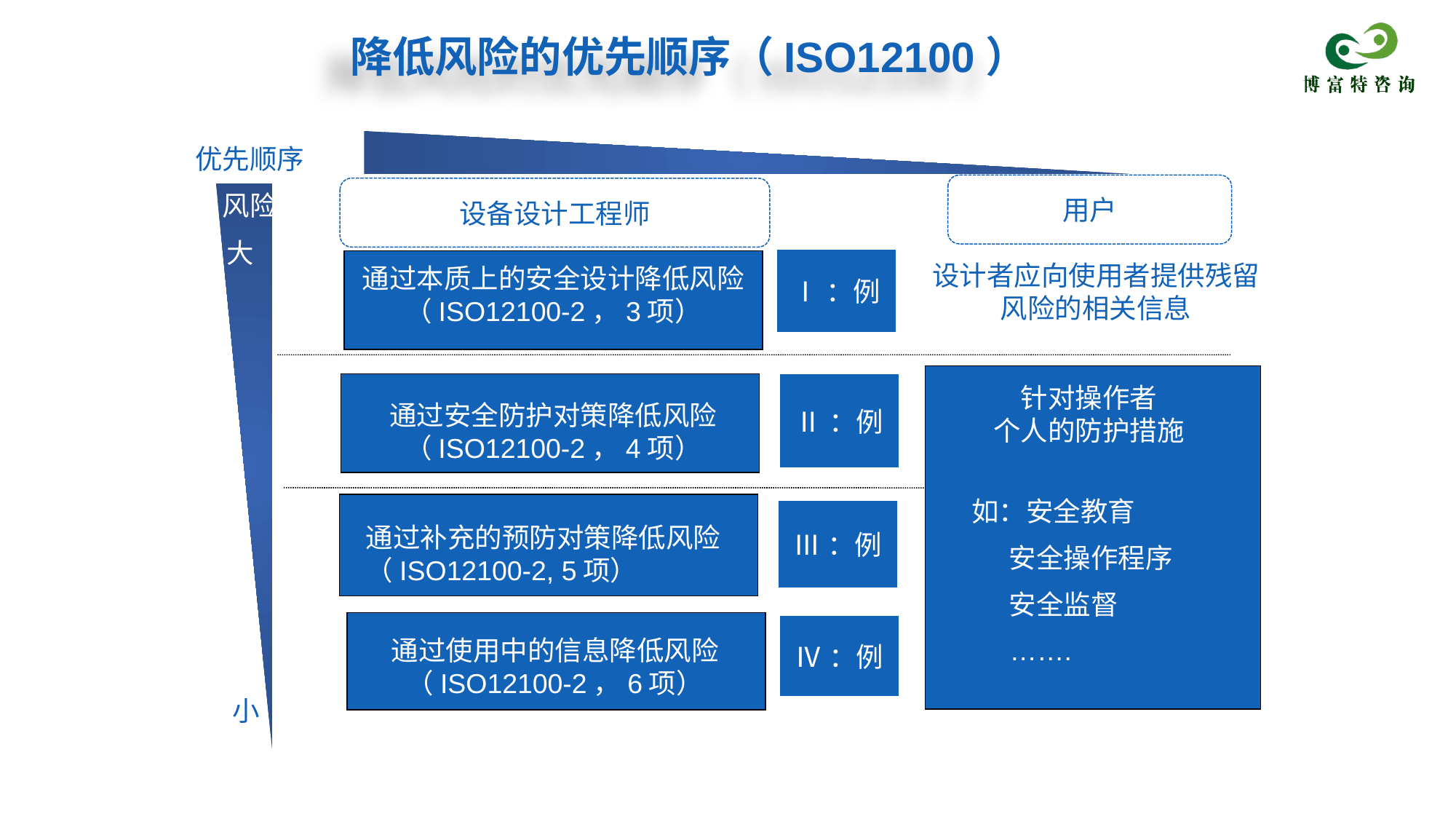

# 降低风险的优先顺序（ISO12100）
优先顺序
风险
用户
设备设计工程师

大
Ⅰ：例

设计者应向使用者提供残留
风险的相关信息
通过本质上的安全设计降低风险
（ISO12100-2，3项）

Ⅱ：例
针对操作者
个人的防护措施
通过安全防护对策降低风险
（ISO12100-2，4项）

如：安全教育
     安全操作程序
     安全监督
     …….

Ⅲ：例
通过补充的预防对策降低风险
（ISO12100-2, 5项）

Ⅳ：例
通过使用中的信息降低风险
（ISO12100-2，6项）
小
17